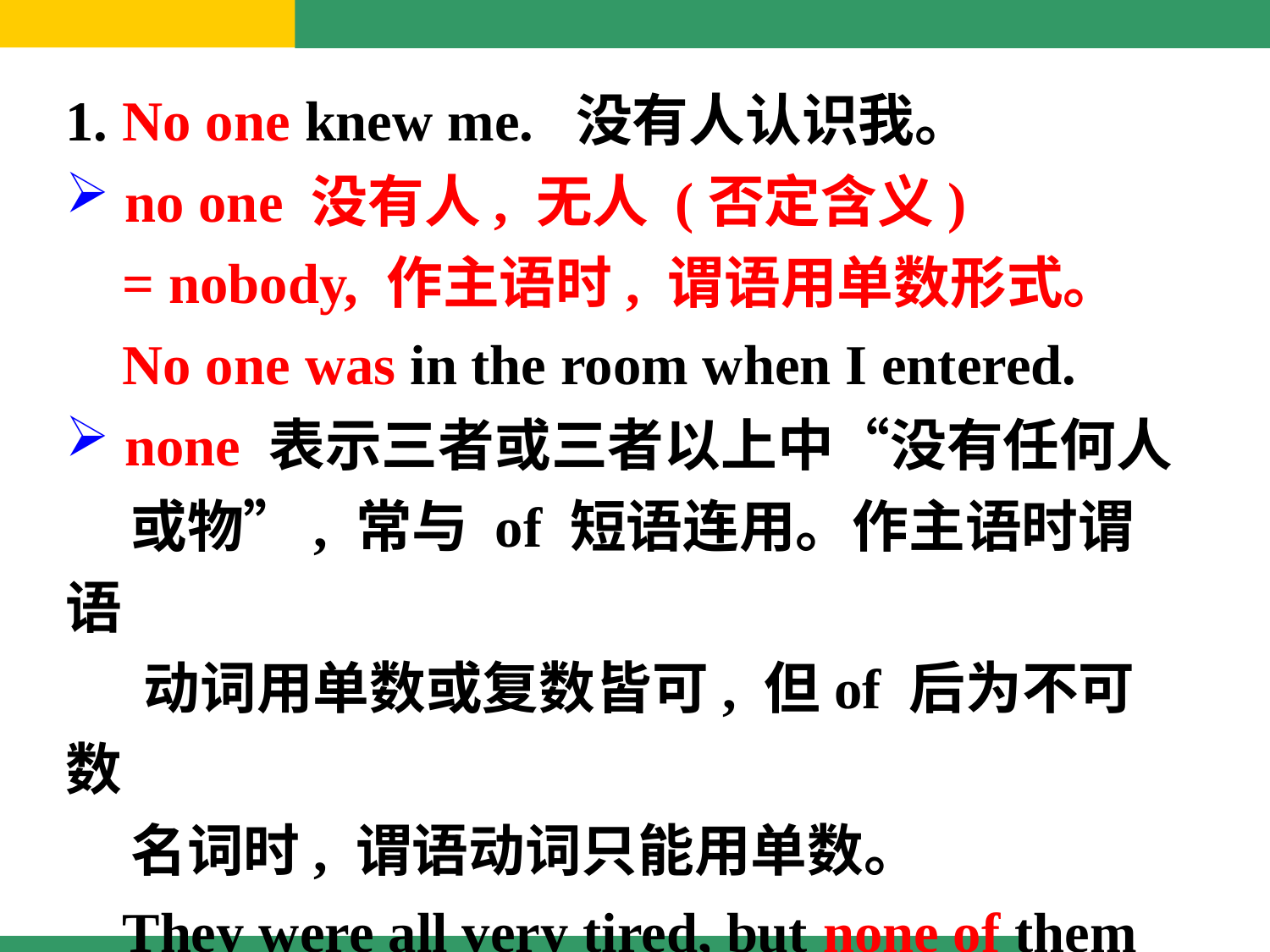

1. No one knew me.  没有人认识我。
 no one 没有人, 无人 (否定含义)
    = nobody, 作主语时, 谓语用单数形式。
    No one was in the room when I entered.
 none 表示三者或三者以上中“没有任何人
    或物”, 常与 of 短语连用。作主语时谓语
     动词用单数或复数皆可, 但of 后为不可数
    名词时, 谓语动词只能用单数。
    They were all very tired, but none of them
    would stop to take a rest.